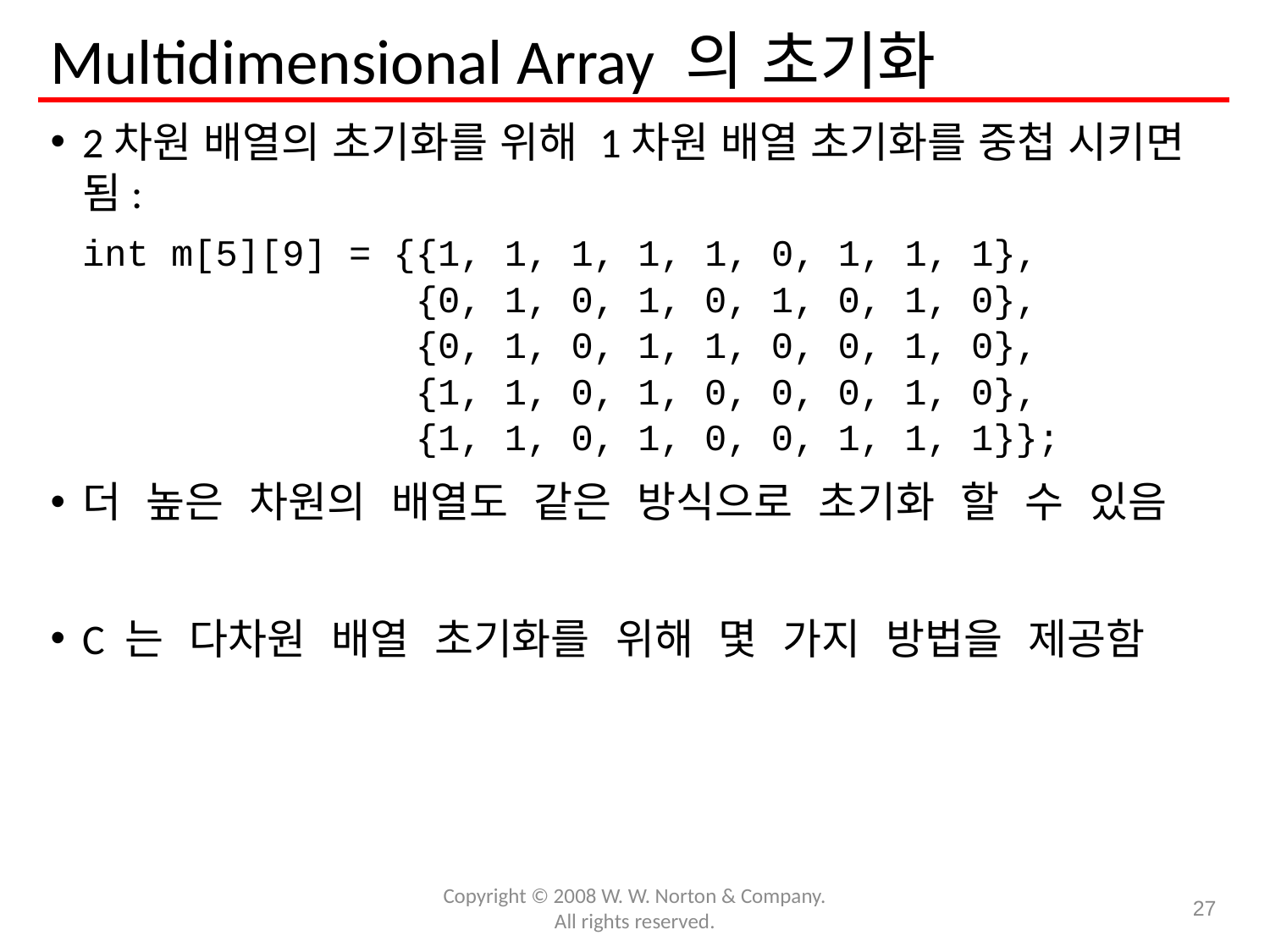

# Multidimensional Array 의 초기화
2차원 배열의 초기화를 위해 1차원 배열 초기화를 중첩 시키면 됨:
	int m[5][9] = {{1, 1, 1, 1, 1, 0, 1, 1, 1},
	               {0, 1, 0, 1, 0, 1, 0, 1, 0},
	               {0, 1, 0, 1, 1, 0, 0, 1, 0},
	               {1, 1, 0, 1, 0, 0, 0, 1, 0},
	               {1, 1, 0, 1, 0, 0, 1, 1, 1}};
더 높은 차원의 배열도 같은 방식으로 초기화 할 수 있음

C 는 다차원 배열 초기화를 위해 몇 가지 방법을 제공함
Copyright © 2008 W. W. Norton & Company.
All rights reserved.
27